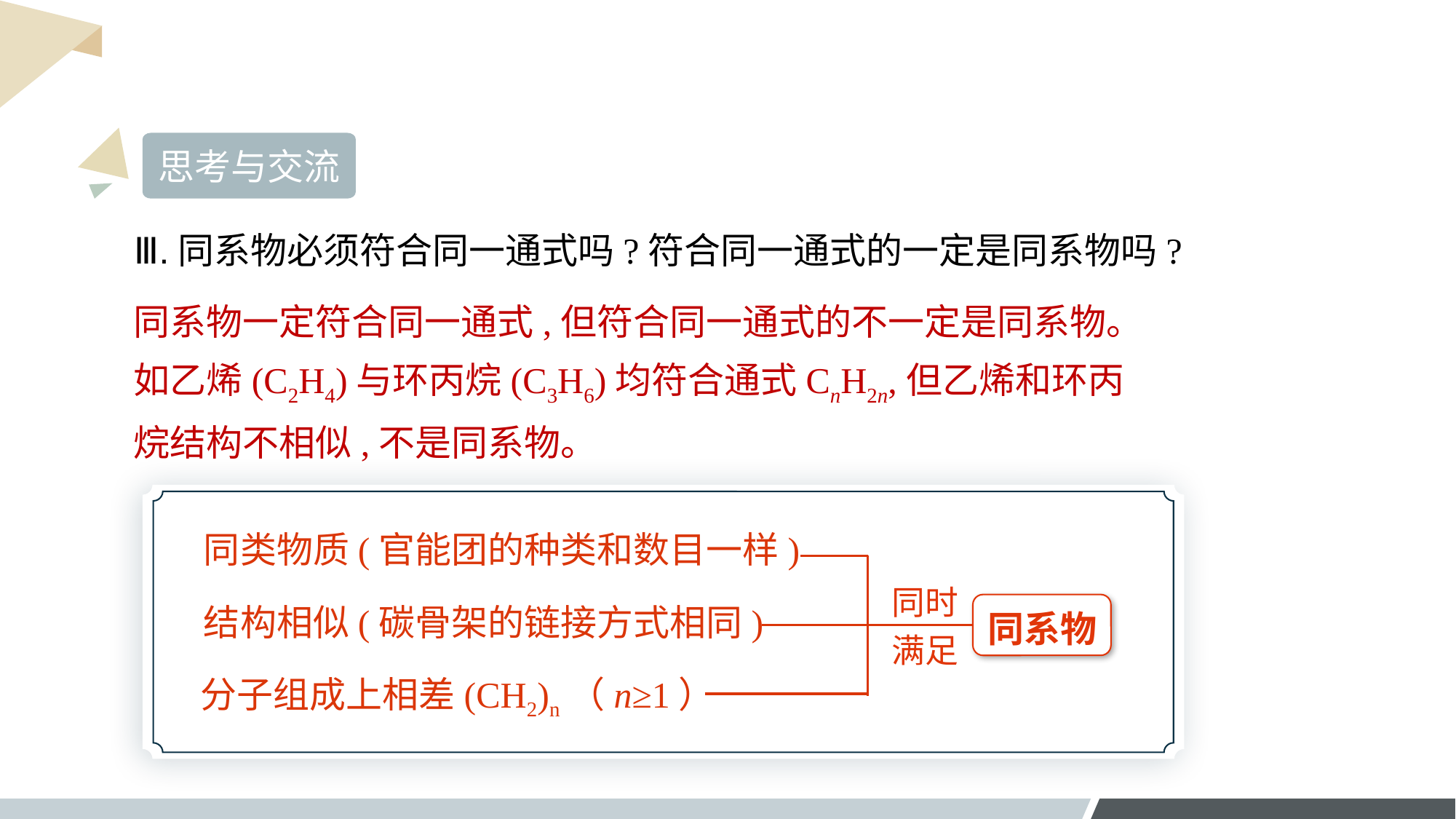

思考与交流

Ⅲ.同系物必须符合同一通式吗?符合同一通式的一定是同系物吗?
同系物一定符合同一通式,但符合同一通式的不一定是同系物。如乙烯(C2H4)与环丙烷(C3H6)均符合通式CnH2n,但乙烯和环丙烷结构不相似,不是同系物。

同类物质(官能团的种类和数目一样)
结构相似(碳骨架的链接方式相同)
分子组成上相差(CH2)n（n≥1）
同时满足
同系物